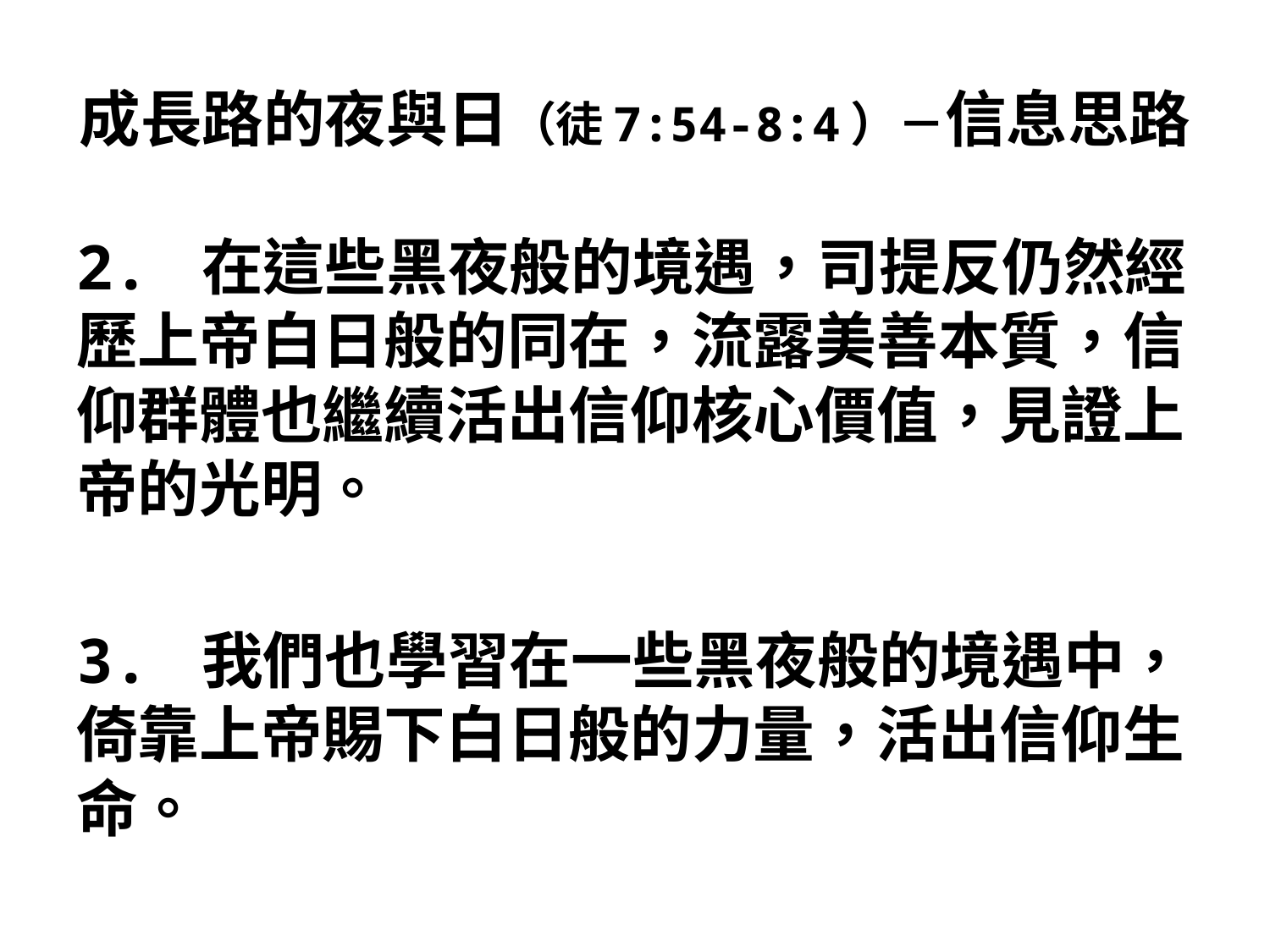

# 成長路的夜與日（徒7:54-8:4）－信息思路
2. 在這些黑夜般的境遇，司提反仍然經歷上帝白日般的同在，流露美善本質，信仰群體也繼續活出信仰核心價值，見證上帝的光明。

3. 我們也學習在一些黑夜般的境遇中，倚靠上帝賜下白日般的力量，活出信仰生命。